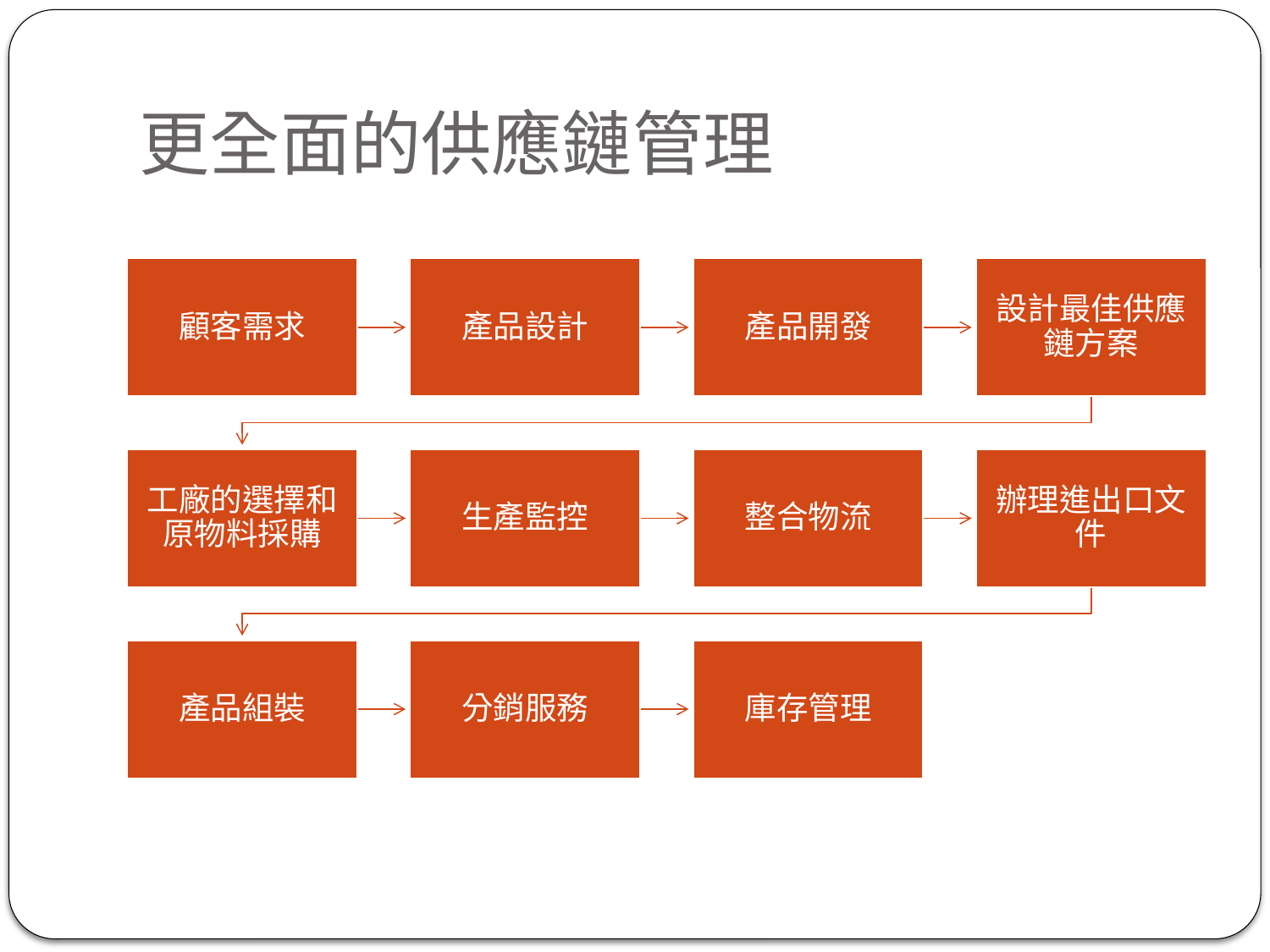

# 更全面的供應鏈管理

顧客需求

產品設計

產品開發

設計最佳供應鏈方案

工廠的選擇和原物料採購

生產監控

整合物流

辦理進出口文件

產品組裝

分銷服務
庫存管理